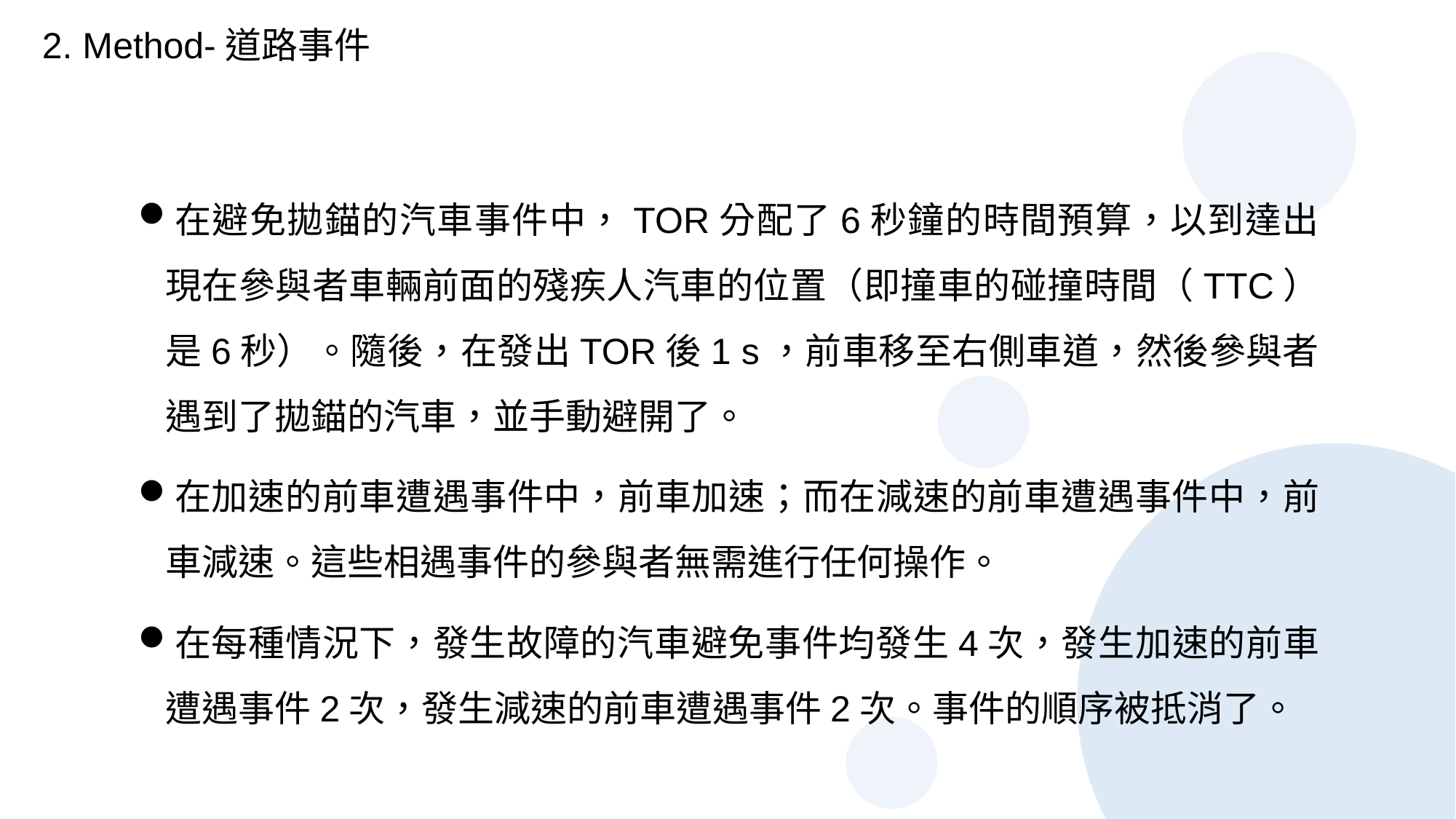

2. Method-道路事件

在避免拋錨的汽車事件中，TOR分配了6秒鐘的時間預算，以到達出現在參與者車輛前面的殘疾人汽車的位置（即撞車的碰撞時間（TTC）是6秒）。隨後，在發出TOR後1 s，前車移至右側車道，然後參與者遇到了拋錨的汽車，並手動避開了。
在加速的前車遭遇事件中，前車加速；而在減速的前車遭遇事件中，前車減速。這些相遇事件的參與者無需進行任何操作。
在每種情況下，發生故障的汽車避免事件均發生4次，發生加速的前車遭遇事件2次，發生減速的前車遭遇事件2次。事件的順序被抵消了。